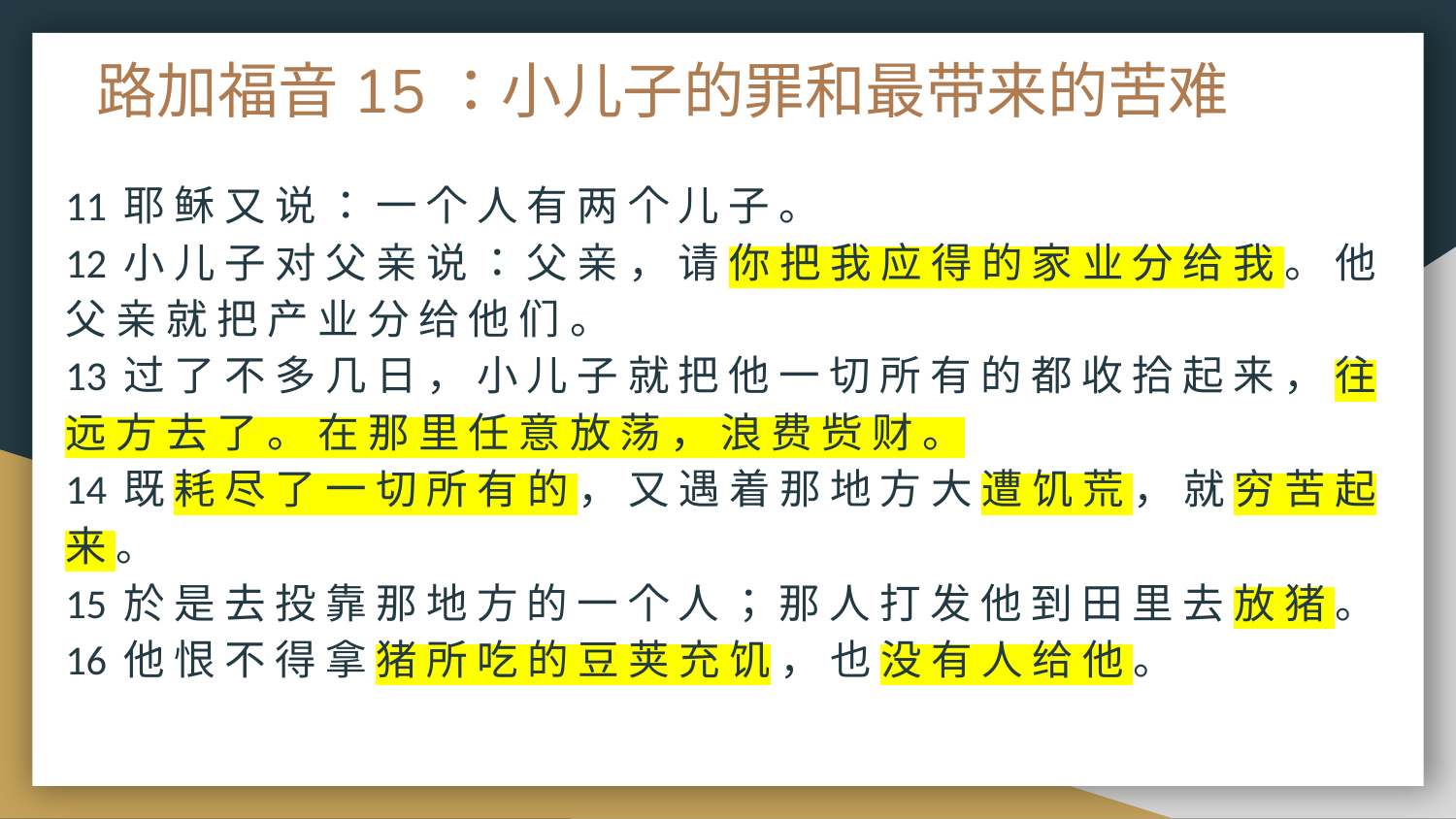

# 路加福音15：小儿子的罪和最带来的苦难
11 耶 稣 又 说 ： 一 个 人 有 两 个 儿 子 。
12 小 儿 子 对 父 亲 说 ： 父 亲 ， 请 你 把 我 应 得 的 家 业 分 给 我 。 他 父 亲 就 把 产 业 分 给 他 们 。
13 过 了 不 多 几 日 ， 小 儿 子 就 把 他 一 切 所 有 的 都 收 拾 起 来 ， 往 远 方 去 了 。 在 那 里 任 意 放 荡 ， 浪 费 赀 财 。
14 既 耗 尽 了 一 切 所 有 的 ， 又 遇 着 那 地 方 大 遭 饥 荒 ， 就 穷 苦 起 来 。
15 於 是 去 投 靠 那 地 方 的 一 个 人 ； 那 人 打 发 他 到 田 里 去 放 猪 。
16 他 恨 不 得 拿 猪 所 吃 的 豆 荚 充 饥 ， 也 没 有 人 给 他 。